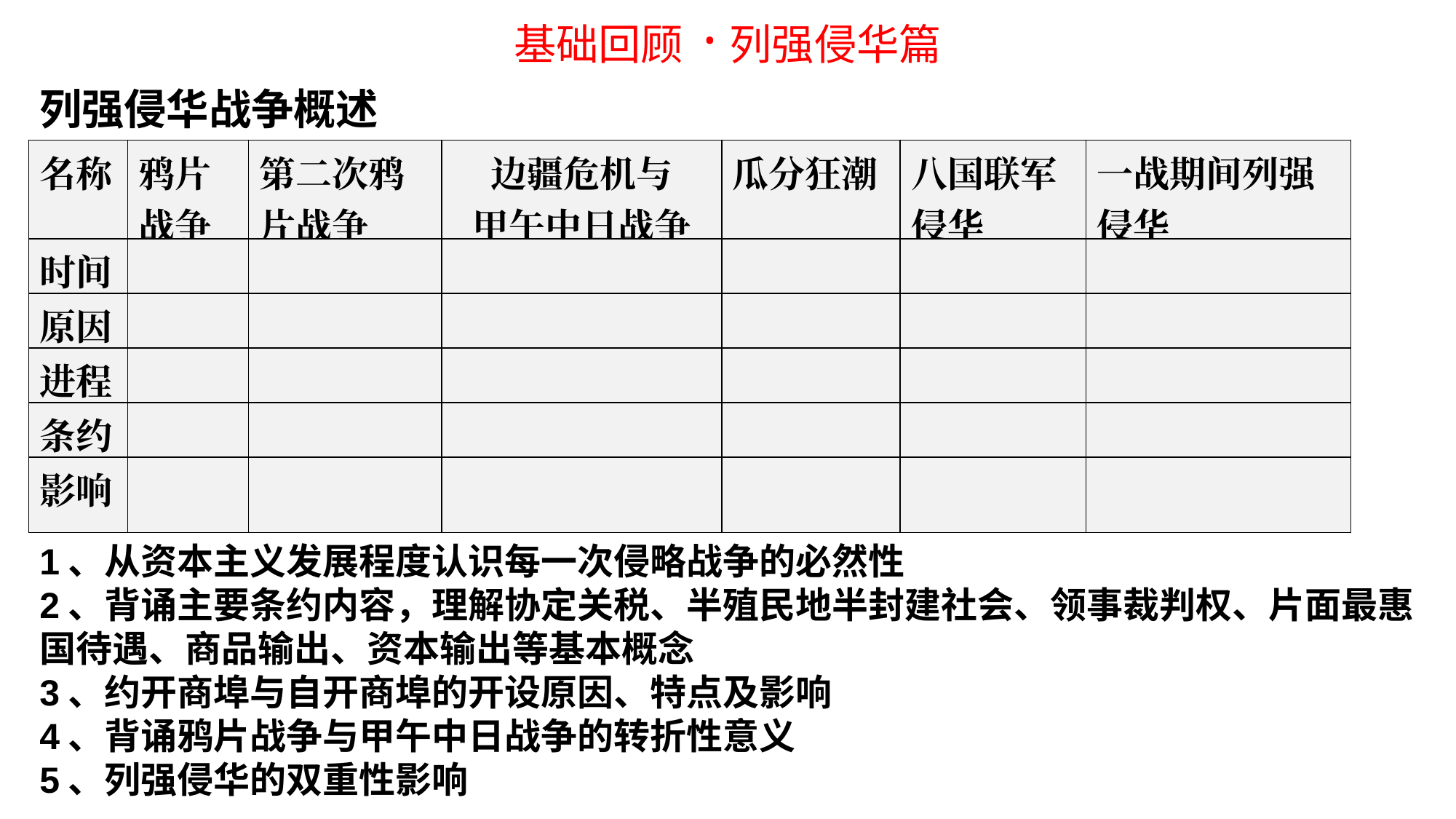

基础回顾 ·列强侵华篇
列强侵华战争概述
| 名称 | 鸦片战争 | 第二次鸦片战争 | 边疆危机与 甲午中日战争 | 瓜分狂潮 | 八国联军侵华 | 一战期间列强侵华 |
| --- | --- | --- | --- | --- | --- | --- |
| 时间 |  |  |  |  |  |  |
| 原因 |  |  |  |  |  |  |
| 进程 |  |  |  |  |  |  |
| 条约 |  |  |  |  |  |  |
| 影响 |  |  |  |  |  |  |
1、从资本主义发展程度认识每一次侵略战争的必然性
2、背诵主要条约内容，理解协定关税、半殖民地半封建社会、领事裁判权、片面最惠国待遇、商品输出、资本输出等基本概念
3、约开商埠与自开商埠的开设原因、特点及影响
4、背诵鸦片战争与甲午中日战争的转折性意义
5、列强侵华的双重性影响